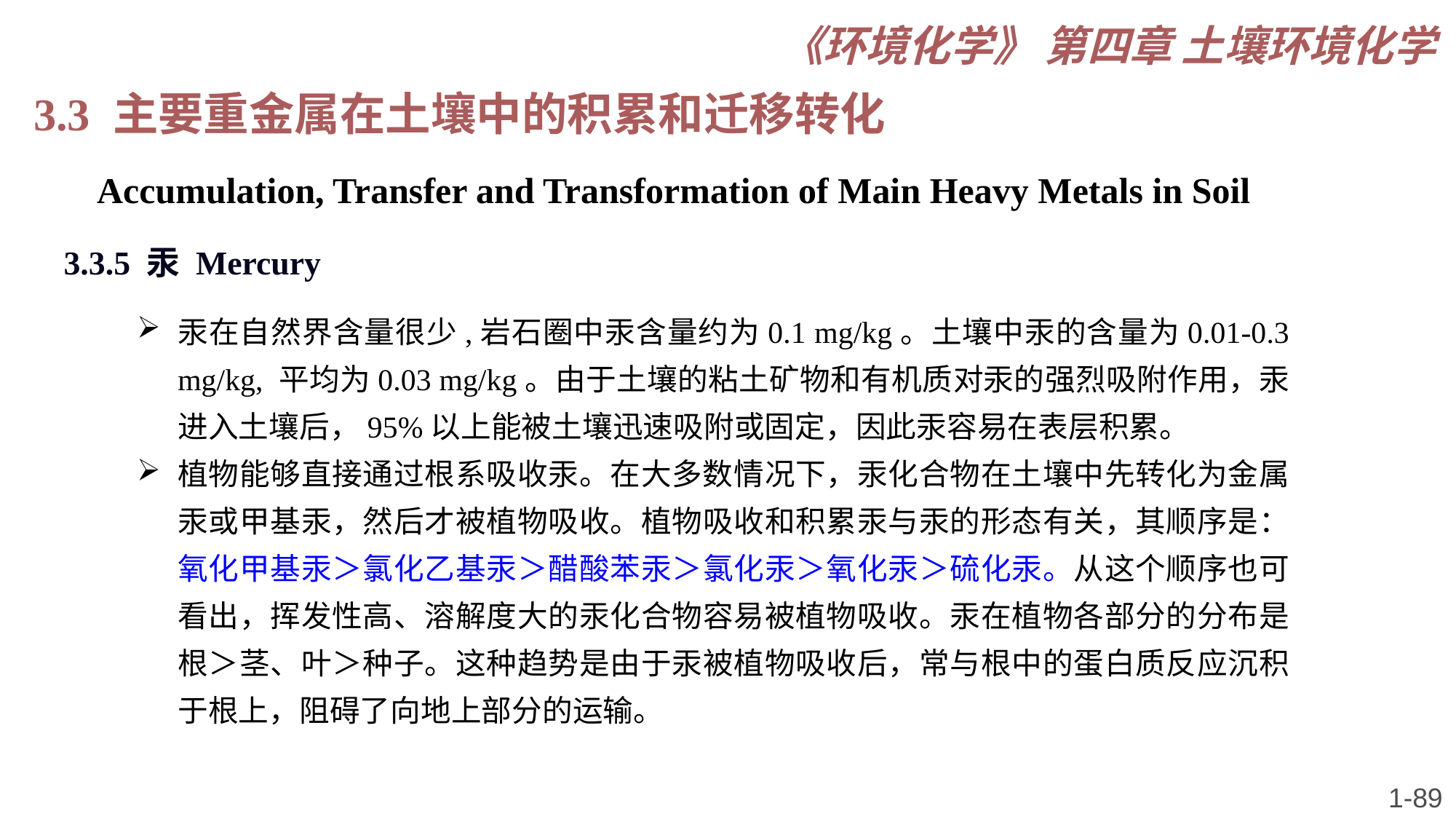

《环境化学》 第四章 土壤环境化学
3.3 主要重金属在土壤中的积累和迁移转化
      Accumulation, Transfer and Transformation of Main Heavy Metals in Soil
3.3.5 汞 Mercury
汞在自然界含量很少,岩石圈中汞含量约为0.1 mg/kg。土壤中汞的含量为0.01-0.3 mg/kg, 平均为0.03 mg/kg。由于土壤的粘土矿物和有机质对汞的强烈吸附作用，汞进入土壤后，95%以上能被土壤迅速吸附或固定，因此汞容易在表层积累。
植物能够直接通过根系吸收汞。在大多数情况下，汞化合物在土壤中先转化为金属汞或甲基汞，然后才被植物吸收。植物吸收和积累汞与汞的形态有关，其顺序是：氧化甲基汞＞氯化乙基汞＞醋酸苯汞＞氯化汞＞氧化汞＞硫化汞。从这个顺序也可看出，挥发性高、溶解度大的汞化合物容易被植物吸收。汞在植物各部分的分布是根＞茎、叶＞种子。这种趋势是由于汞被植物吸收后，常与根中的蛋白质反应沉积于根上，阻碍了向地上部分的运输。
1-89